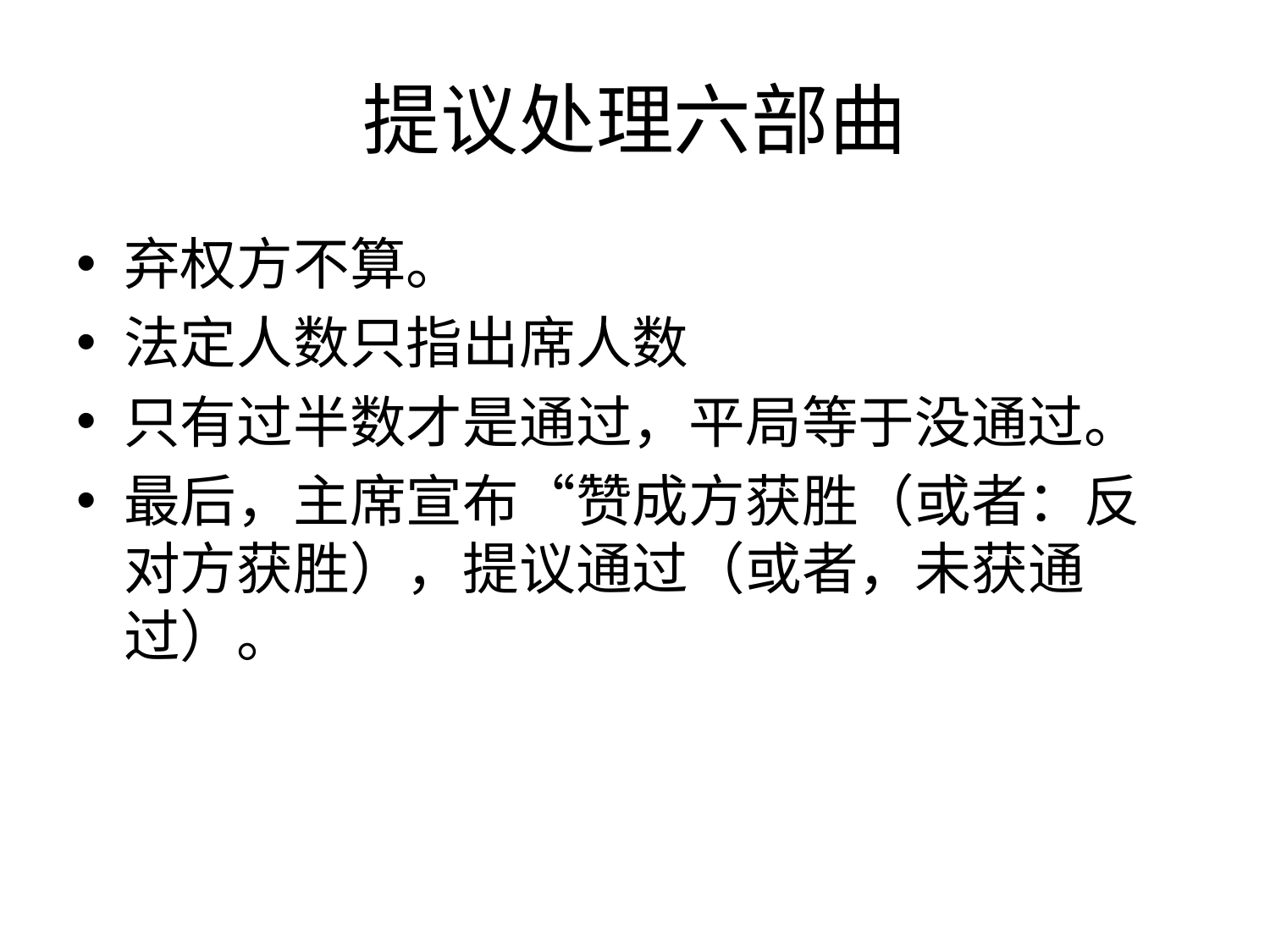

# 提议处理六部曲
弃权方不算。
法定人数只指出席人数
只有过半数才是通过，平局等于没通过。
最后，主席宣布“赞成方获胜（或者：反对方获胜），提议通过（或者，未获通过）。